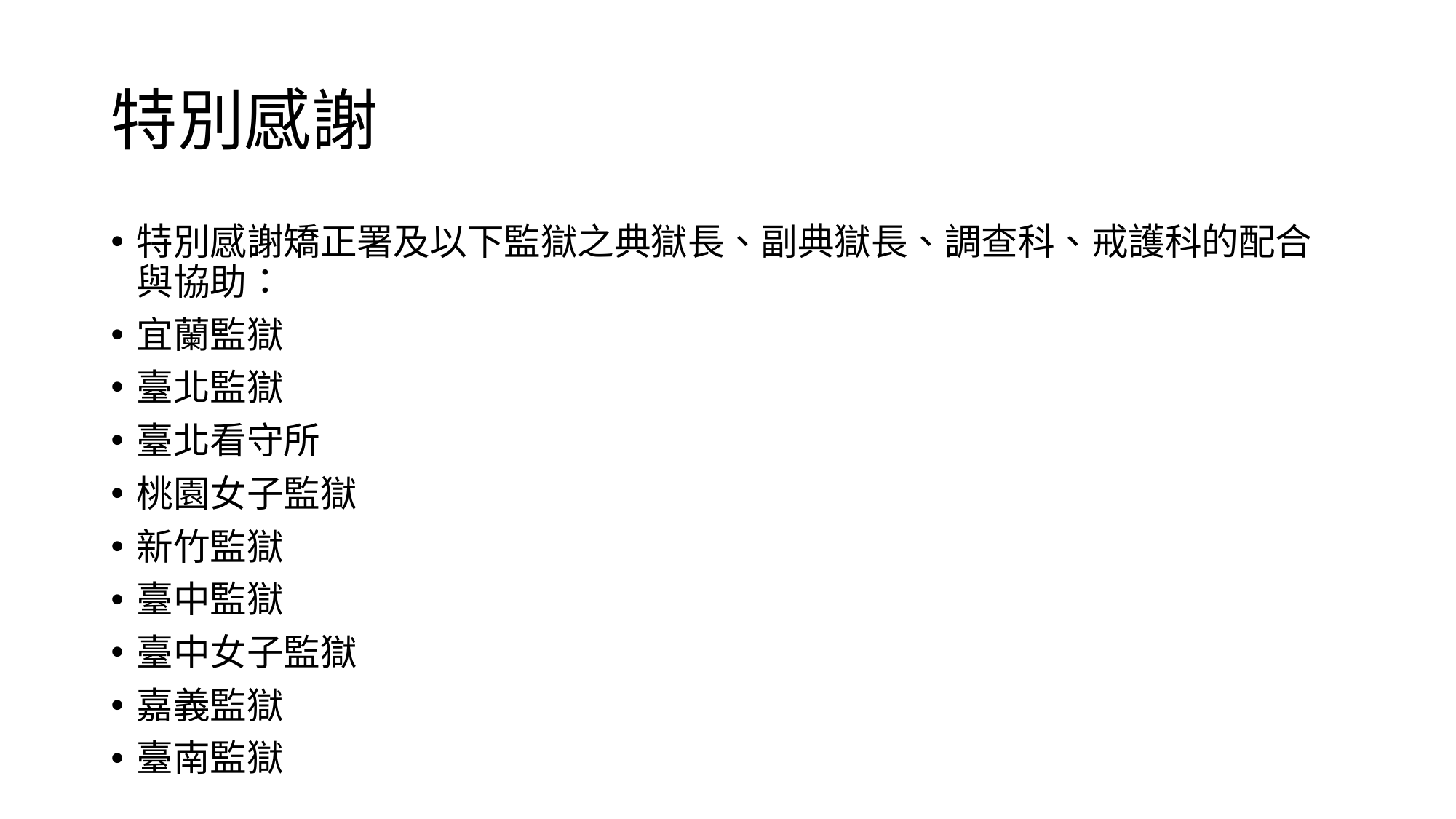

# 特別感謝
特別感謝矯正署及以下監獄之典獄長、副典獄長、調查科、戒護科的配合與協助：
宜蘭監獄
臺北監獄
臺北看守所
桃園女子監獄
新竹監獄
臺中監獄
臺中女子監獄
嘉義監獄
臺南監獄